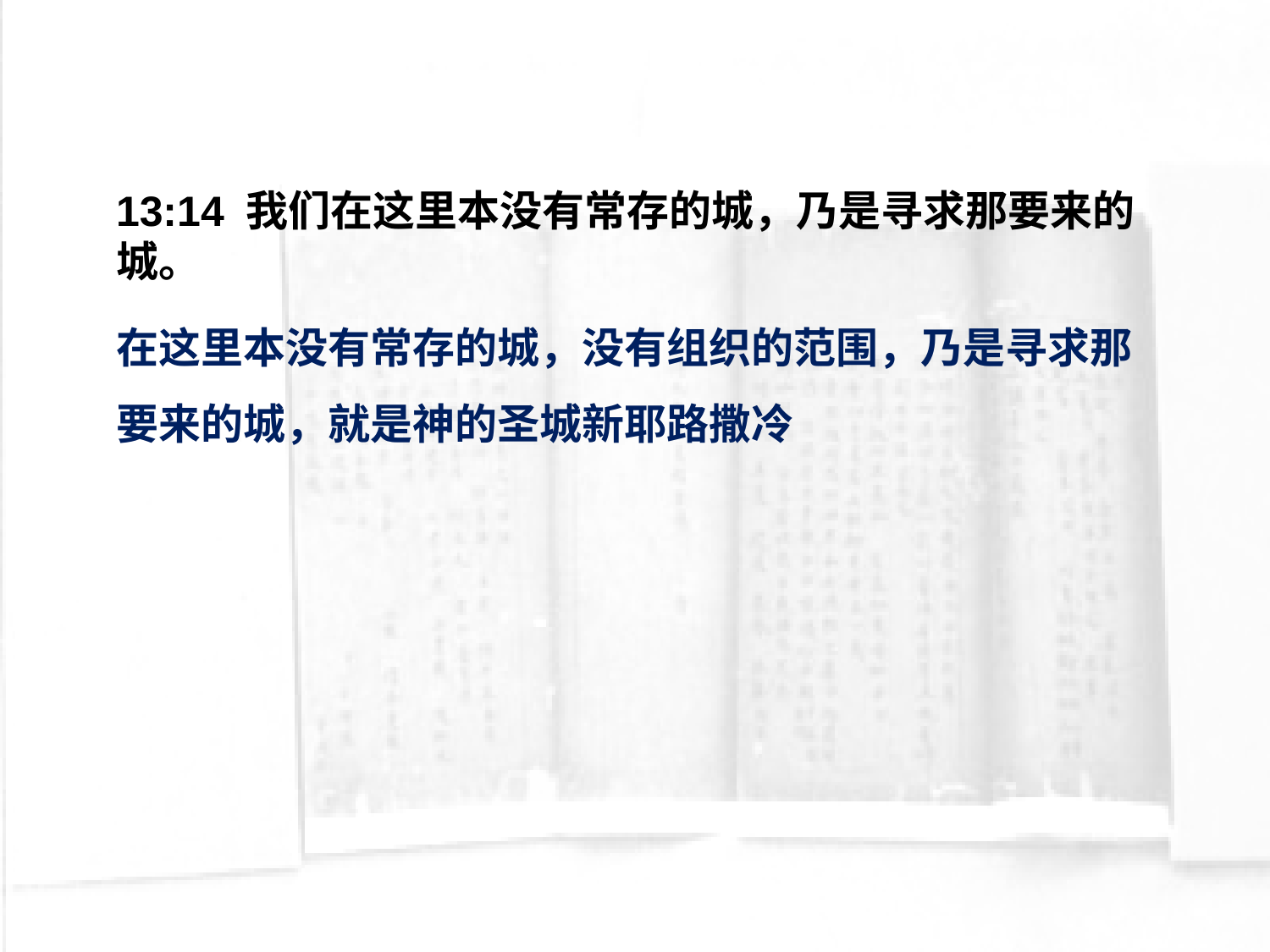

13:14 我们在这里本没有常存的城，乃是寻求那要来的城。
在这里本没有常存的城，没有组织的范围，乃是寻求那要来的城，就是神的圣城新耶路撒冷